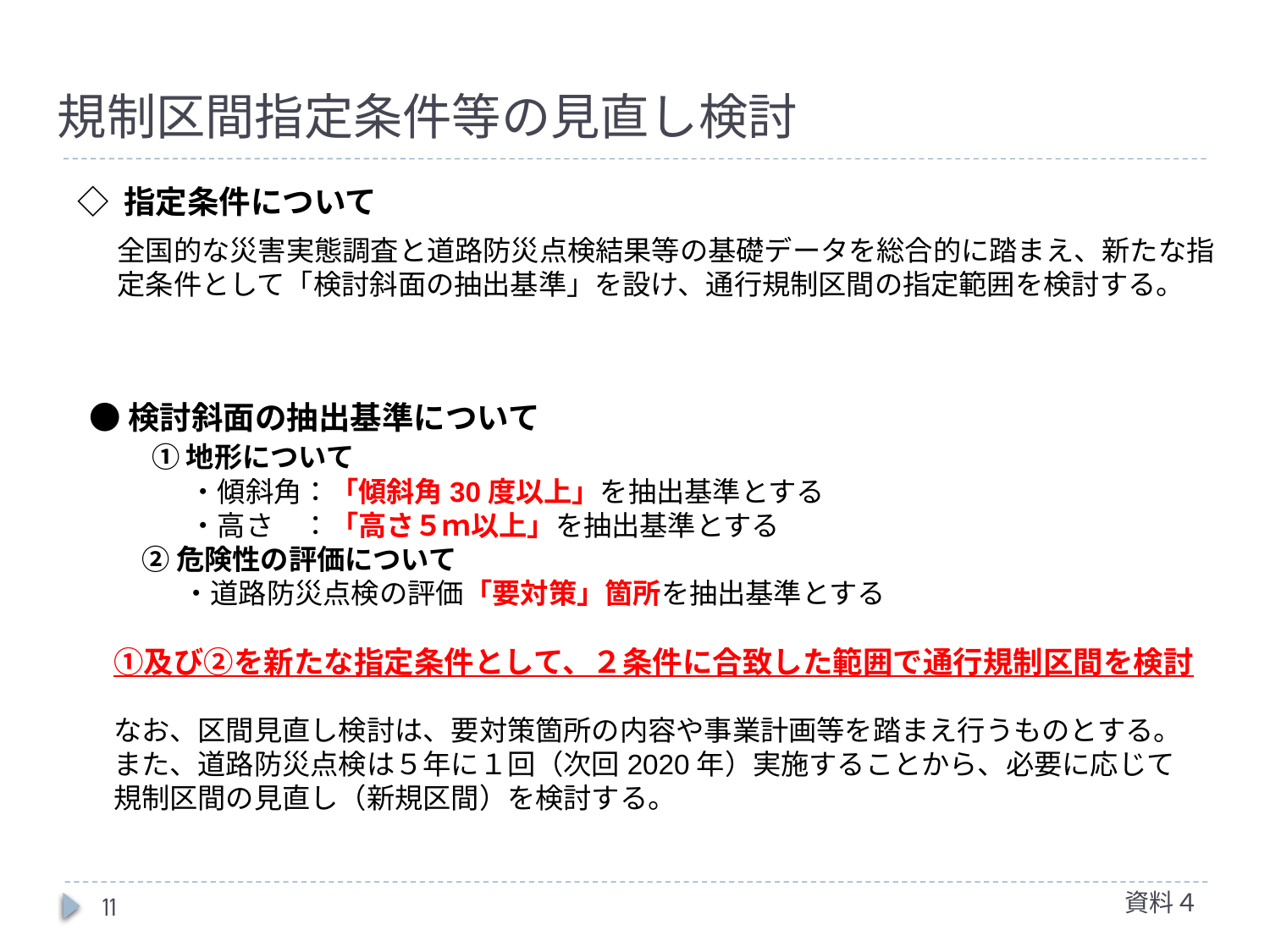

# 規制区間指定条件等の見直し検討
◇ 指定条件について
全国的な災害実態調査と道路防災点検結果等の基礎データを総合的に踏まえ、新たな指定条件として「検討斜面の抽出基準」を設け、通行規制区間の指定範囲を検討する。
　● 検討斜面の抽出基準について
　 　　① 地形について
  　　　　・傾斜角：「傾斜角30度以上」を抽出基準とする
  　　　　・高さ　：「高さ５ｍ以上」を抽出基準とする
　　　② 危険性の評価について
　　　  　・道路防災点検の評価「要対策」箇所を抽出基準とする

　　①及び②を新たな指定条件として、２条件に合致した範囲で通行規制区間を検討

　　なお、区間見直し検討は、要対策箇所の内容や事業計画等を踏まえ行うものとする。
　　また、道路防災点検は５年に１回（次回2020年）実施することから、必要に応じて
　　規制区間の見直し（新規区間）を検討する。
上記２条件とあわせて、要対策箇所の「土石流」と土砂災害防止法に基づく警戒区域等の指定が合致する箇所についても、通行規制区間を検討する。
資料４
11